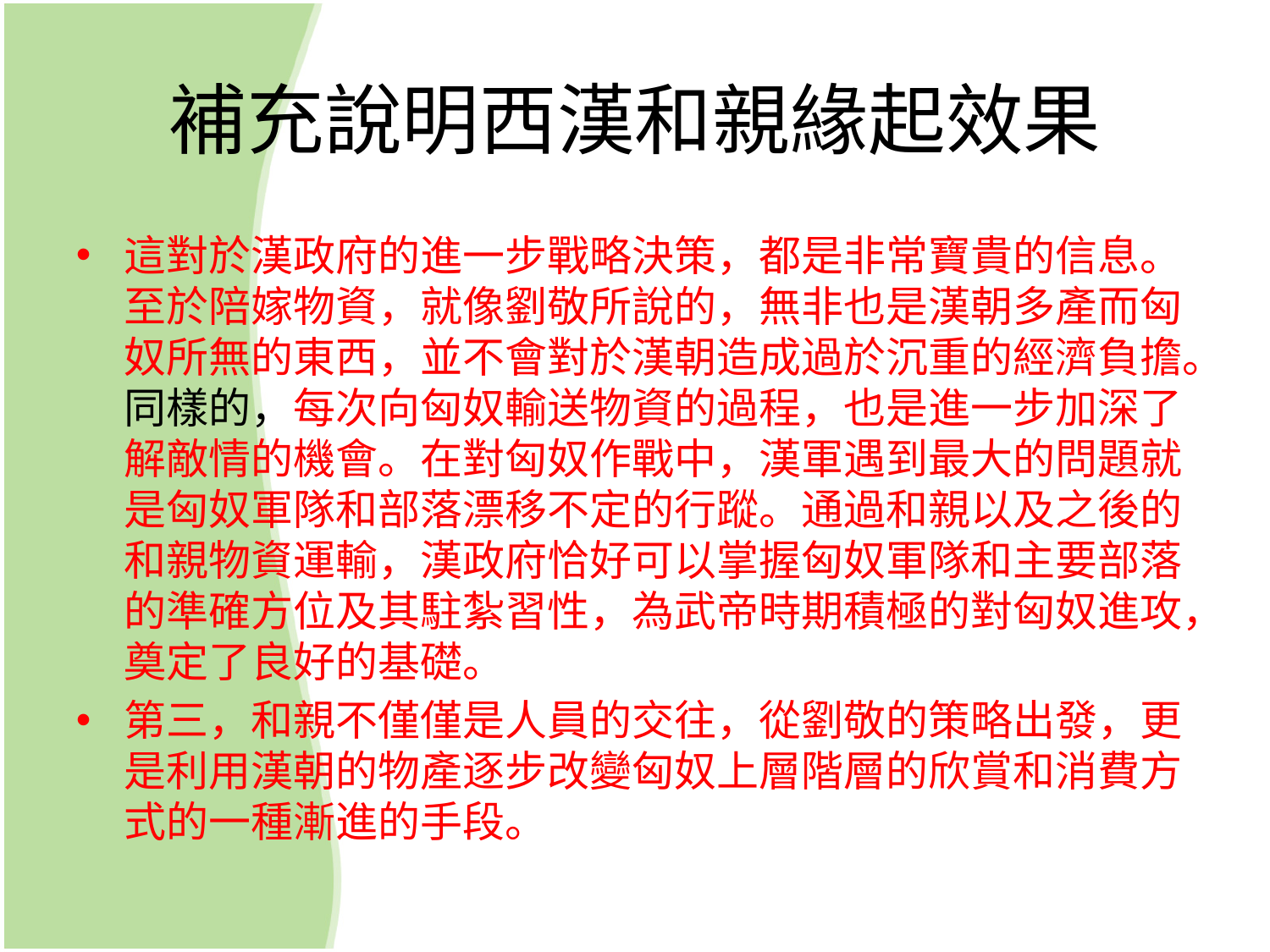

# 補充說明西漢和親緣起效果
這對於漢政府的進一步戰略決策，都是非常寶貴的信息。至於陪嫁物資，就像劉敬所說的，無非也是漢朝多產而匈奴所無的東西，並不會對於漢朝造成過於沉重的經濟負擔。同樣的，每次向匈奴輸送物資的過程，也是進一步加深了解敵情的機會。在對匈奴作戰中，漢軍遇到最大的問題就是匈奴軍隊和部落漂移不定的行蹤。通過和親以及之後的和親物資運輸，漢政府恰好可以掌握匈奴軍隊和主要部落的準確方位及其駐紮習性，為武帝時期積極的對匈奴進攻，奠定了良好的基礎。
第三，和親不僅僅是人員的交往，從劉敬的策略出發，更是利用漢朝的物產逐步改變匈奴上層階層的欣賞和消費方式的一種漸進的手段。